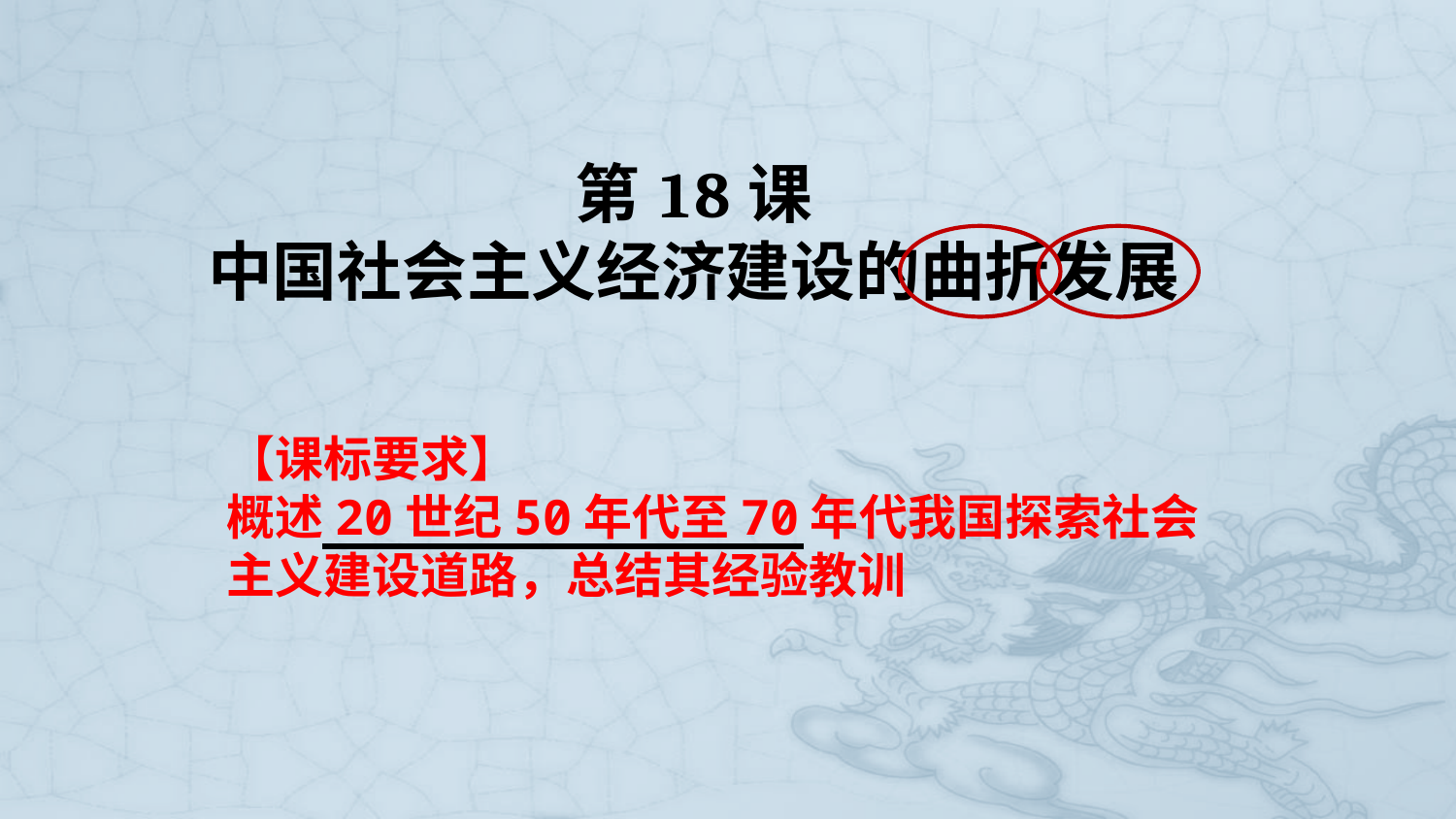

第18课
中国社会主义经济建设的曲折发展

【课标要求】
概述20世纪50年代至70年代我国探索社会主义建设道路，总结其经验教训